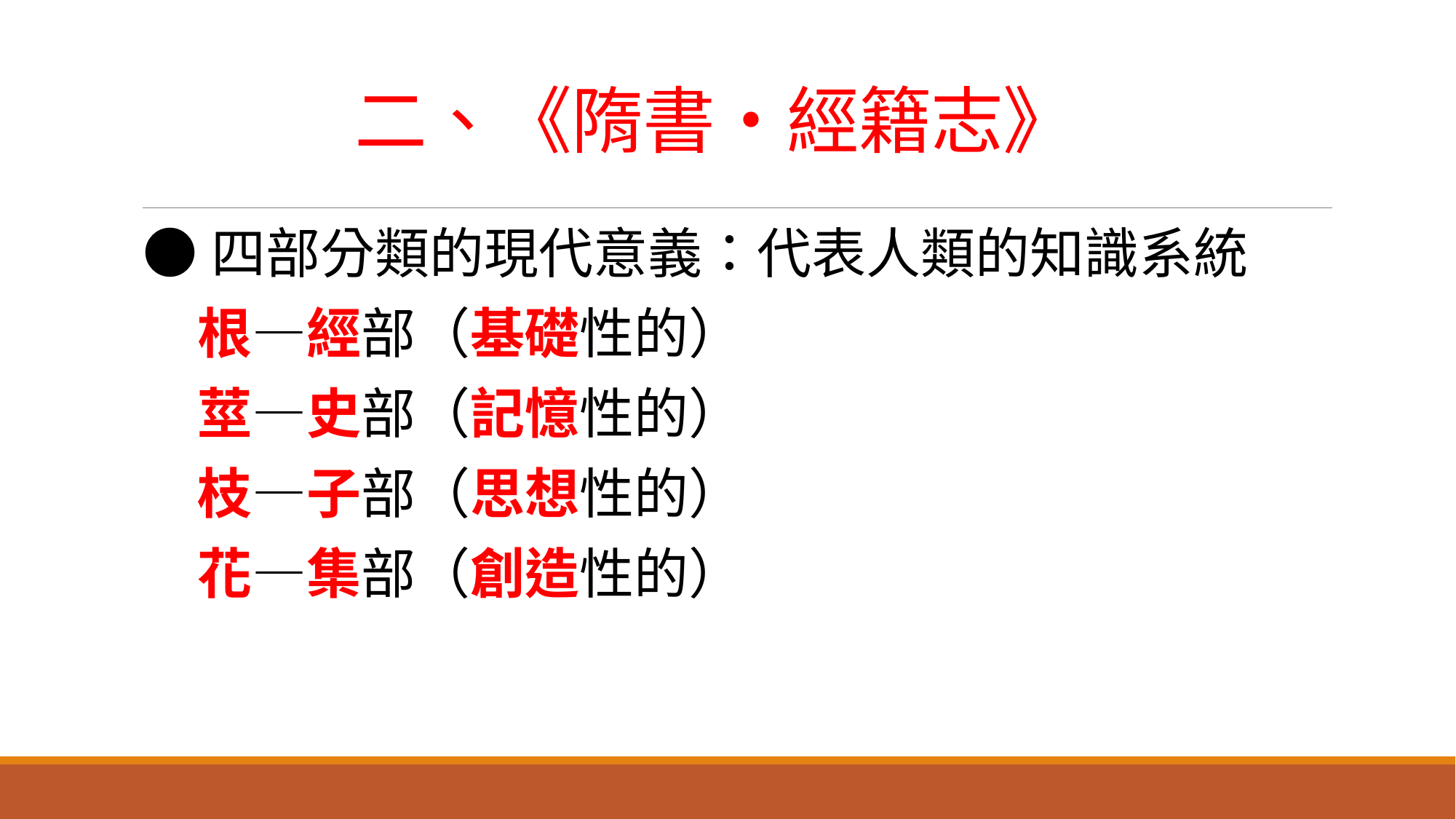

# 二、《隋書‧經籍志》
●四部分類的現代意義：代表人類的知識系統
　根—經部（基礎性的）
　莖—史部（記憶性的）
　枝—子部（思想性的）
　花—集部（創造性的）